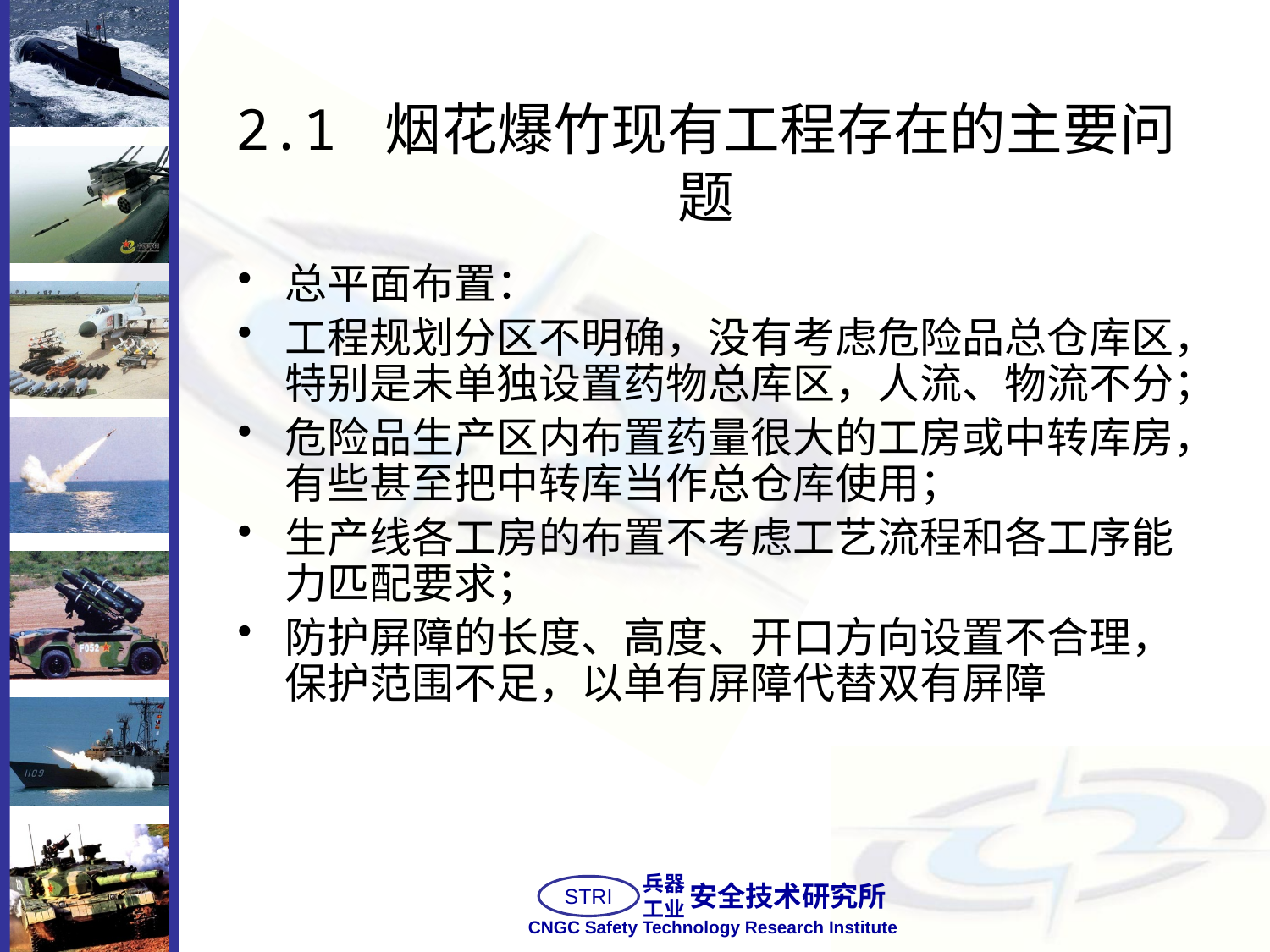

# 2.1 烟花爆竹现有工程存在的主要问题
总平面布置：
工程规划分区不明确，没有考虑危险品总仓库区，特别是未单独设置药物总库区，人流、物流不分；
危险品生产区内布置药量很大的工房或中转库房，有些甚至把中转库当作总仓库使用；
生产线各工房的布置不考虑工艺流程和各工序能力匹配要求；
防护屏障的长度、高度、开口方向设置不合理，保护范围不足，以单有屏障代替双有屏障